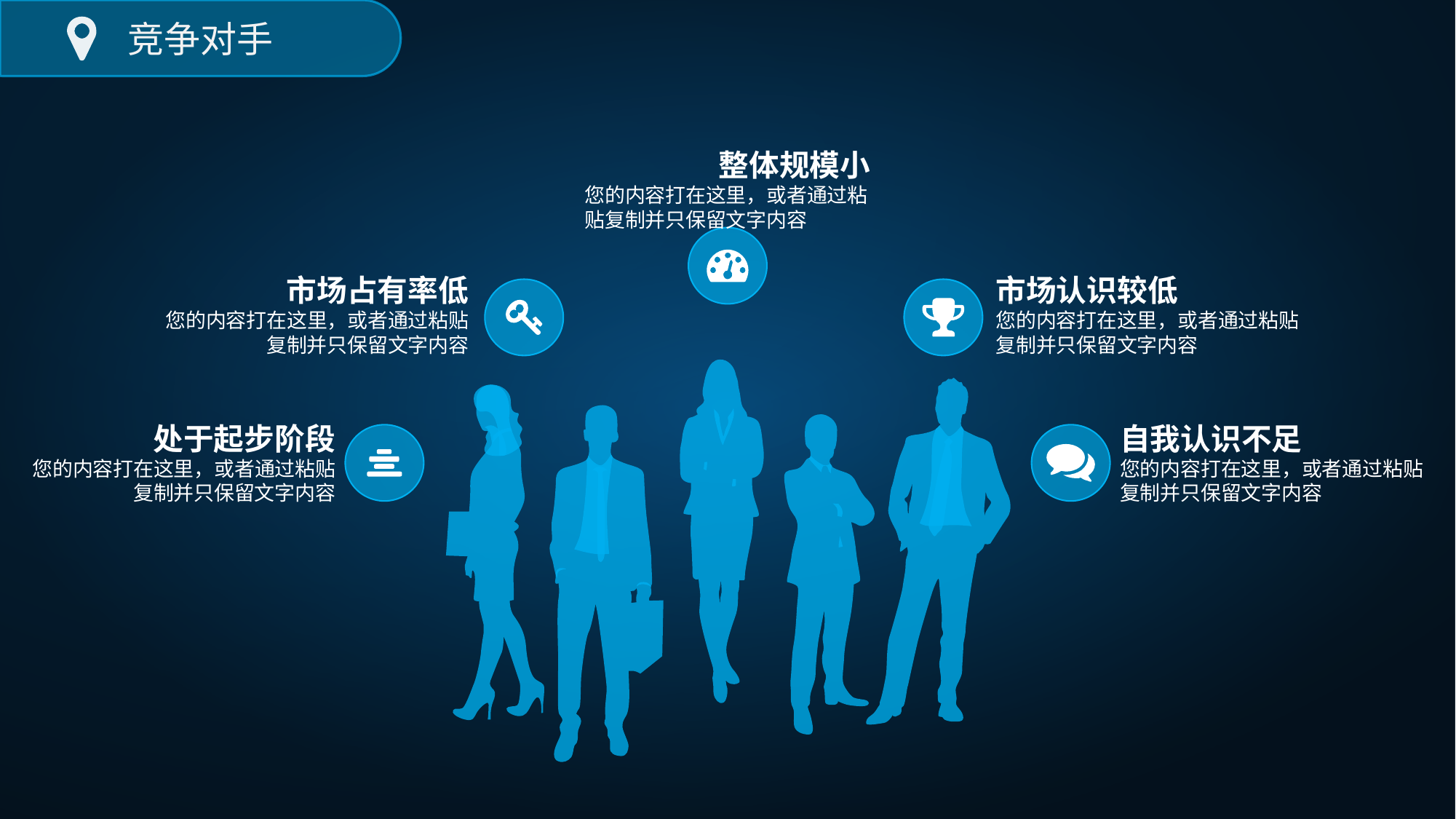

竞争对手
整体规模小
您的内容打在这里，或者通过粘贴复制并只保留文字内容

市场占有率低
您的内容打在这里，或者通过粘贴复制并只保留文字内容
市场认识较低
您的内容打在这里，或者通过粘贴复制并只保留文字内容

处于起步阶段
您的内容打在这里，或者通过粘贴复制并只保留文字内容
自我认识不足
您的内容打在这里，或者通过粘贴复制并只保留文字内容